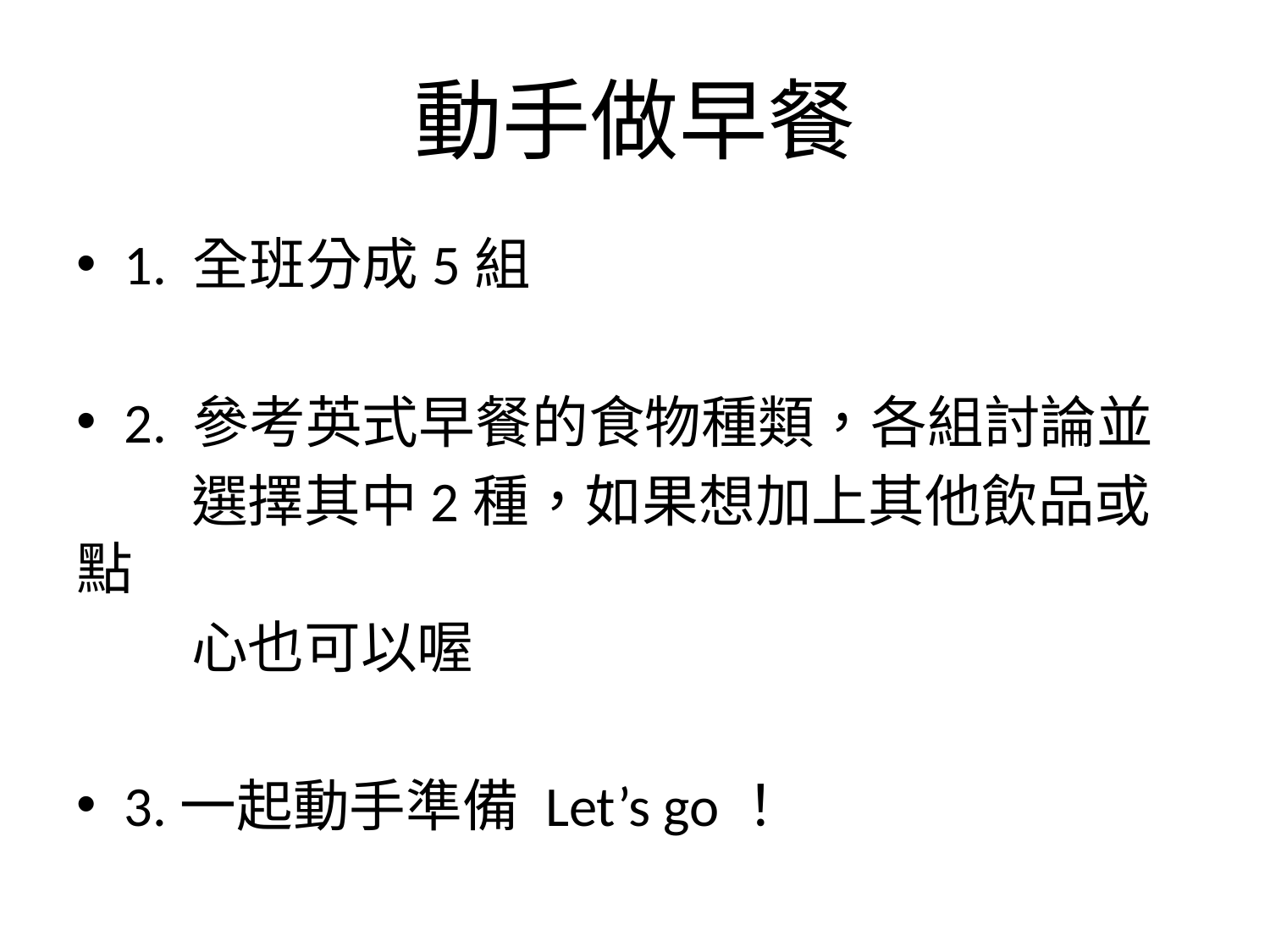

# 動手做早餐
1. 全班分成5組

2. 參考英式早餐的食物種類，各組討論並
        選擇其中2種，如果想加上其他飲品或點
        心也可以喔

3.一起動手準備 Let’s go！